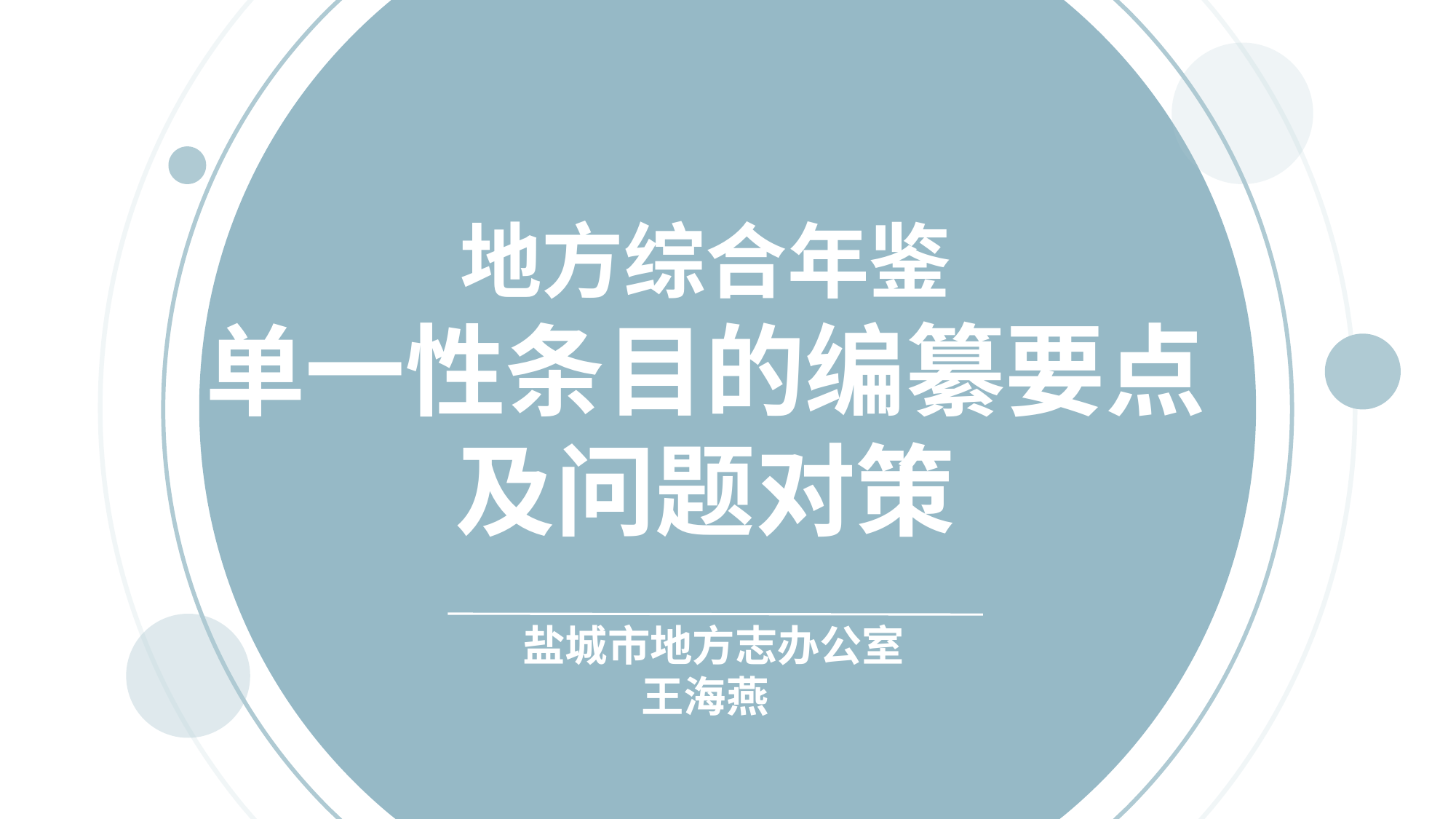

地方综合年鉴
单一性条目的编纂要点
及问题对策

 盐城市地方志办公室
王海燕